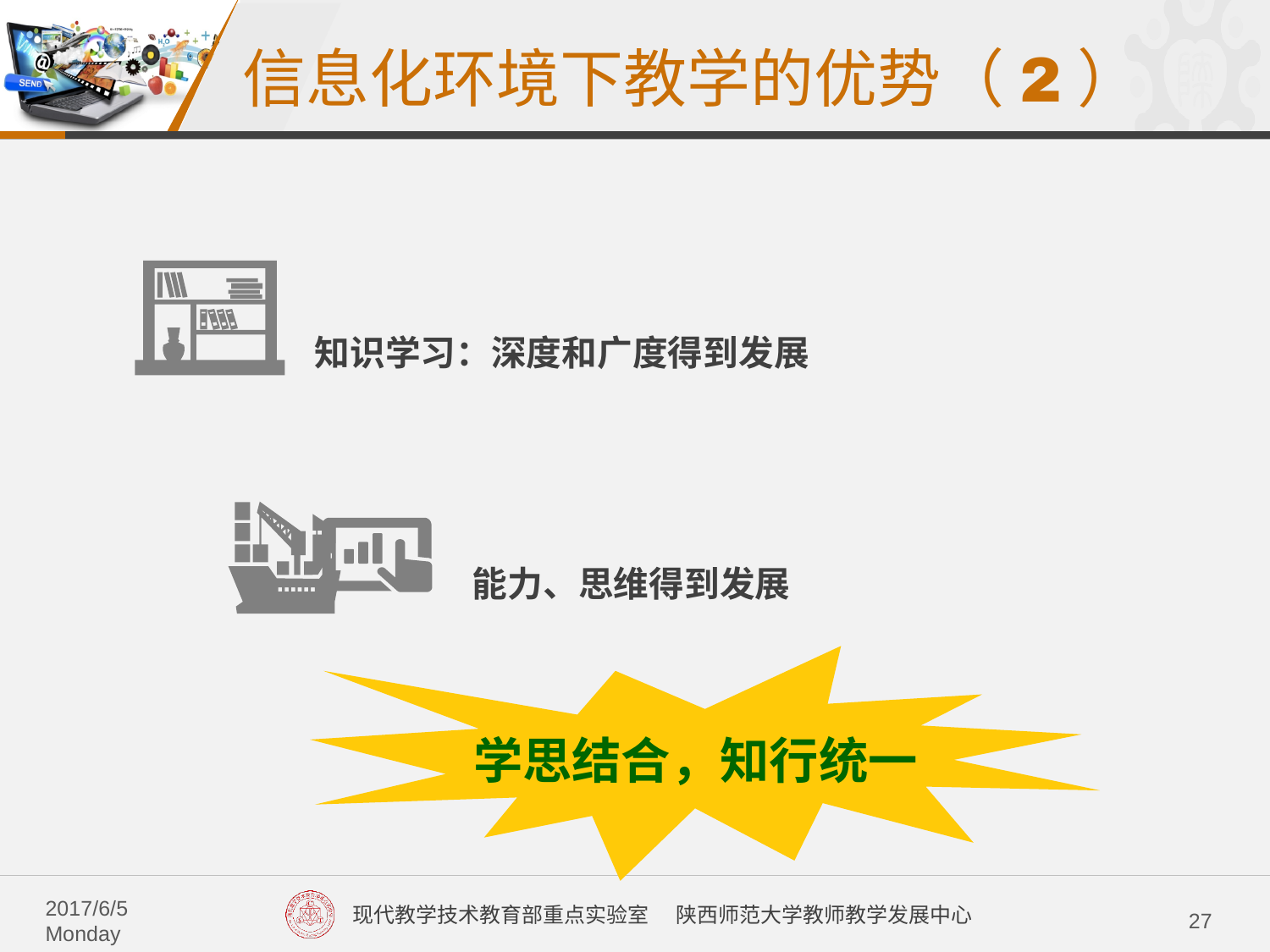

信息化环境下教学的优势（2）

知识学习：深度和广度得到发展

能力、思维得到发展

学思结合，知行统一
2017/6/5 Monday
27